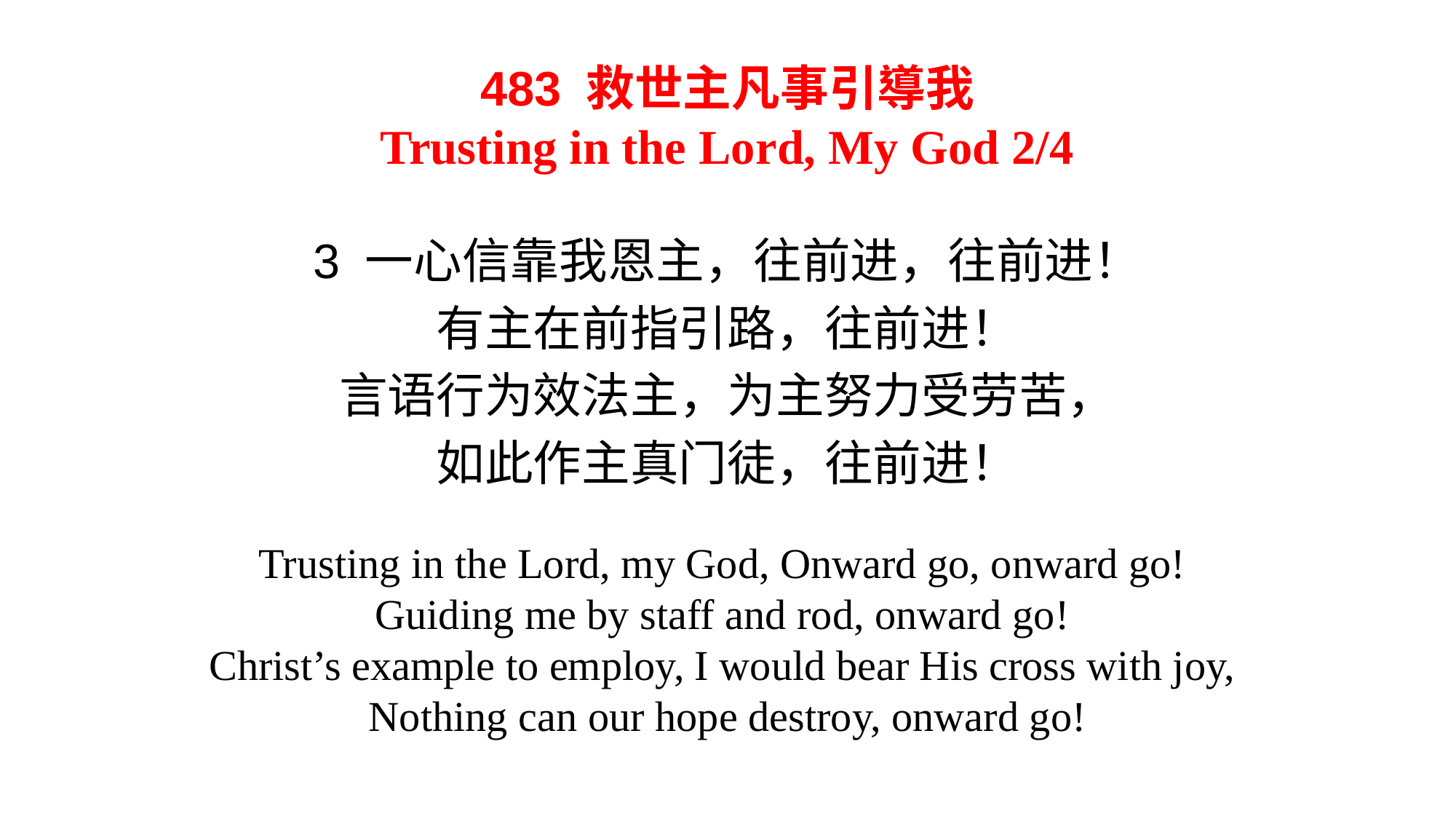

# 483 救世主凡事引導我 Trusting in the Lord, My God 2/4
3 一心信靠我恩主，往前进，往前进！
有主在前指引路，往前进！
言语行为效法主，为主努力受劳苦，
如此作主真门徒，往前进！

Trusting in the Lord, my God, Onward go, onward go!
Guiding me by staff and rod, onward go!
Christ’s example to employ, I would bear His cross with joy,
Nothing can our hope destroy, onward go!